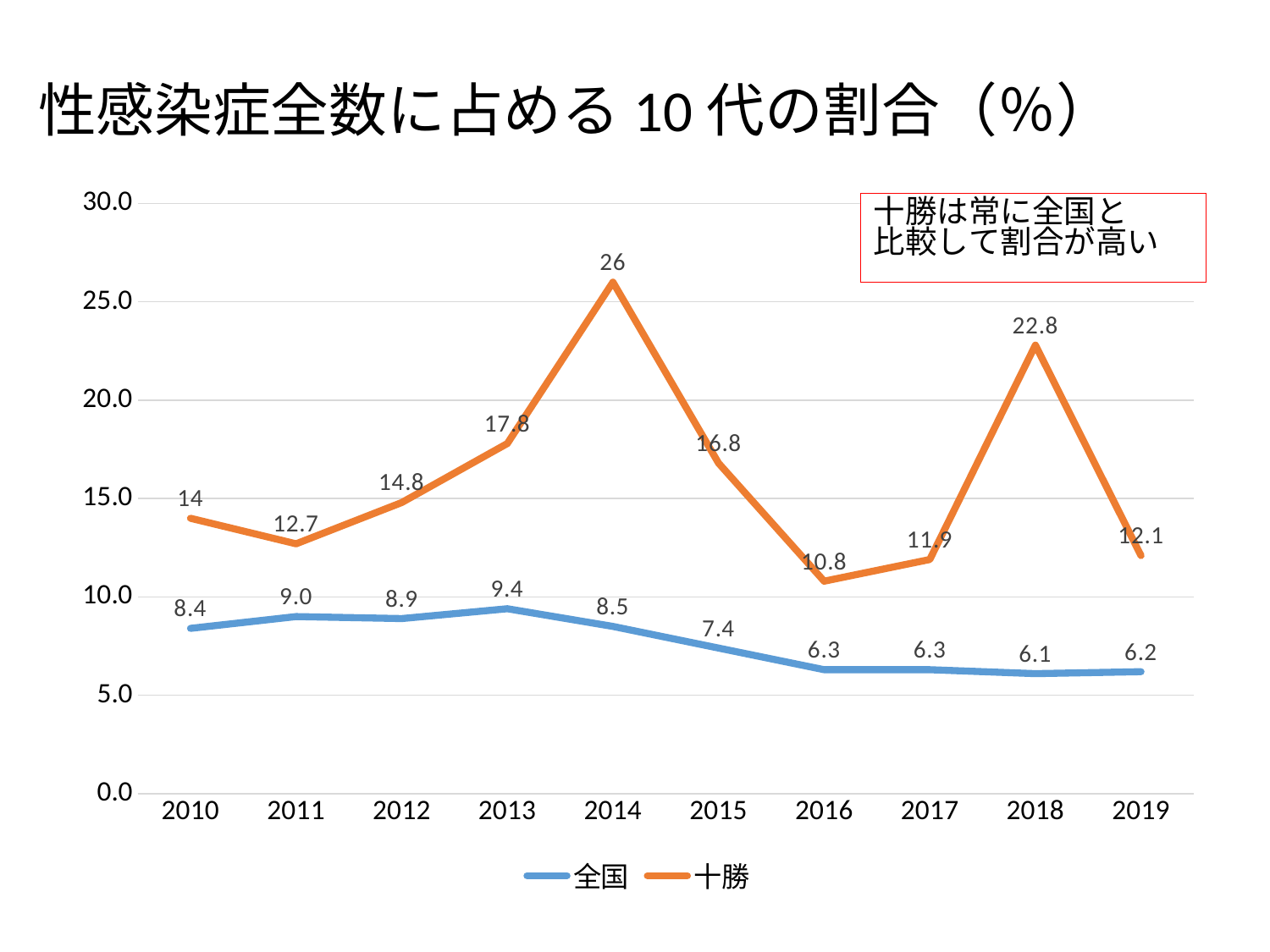

# 性感染症全数に占める10代の割合（％）

### Chart

| Category | 全国 | 十勝 |
|---|---|---|
| 2010 | 8.4 | 14.0 |
| 2011 | 9.0 | 12.7 |
| 2012 | 8.9 | 14.8 |
| 2013 | 9.4 | 17.8 |
| 2014 | 8.5 | 26.0 |
| 2015 | 7.4 | 16.8 |
| 2016 | 6.3 | 10.8 |
| 2017 | 6.3 | 11.9 |
| 2018 | 6.1 | 22.8 |
| 2019 | 6.2 | 12.1 |